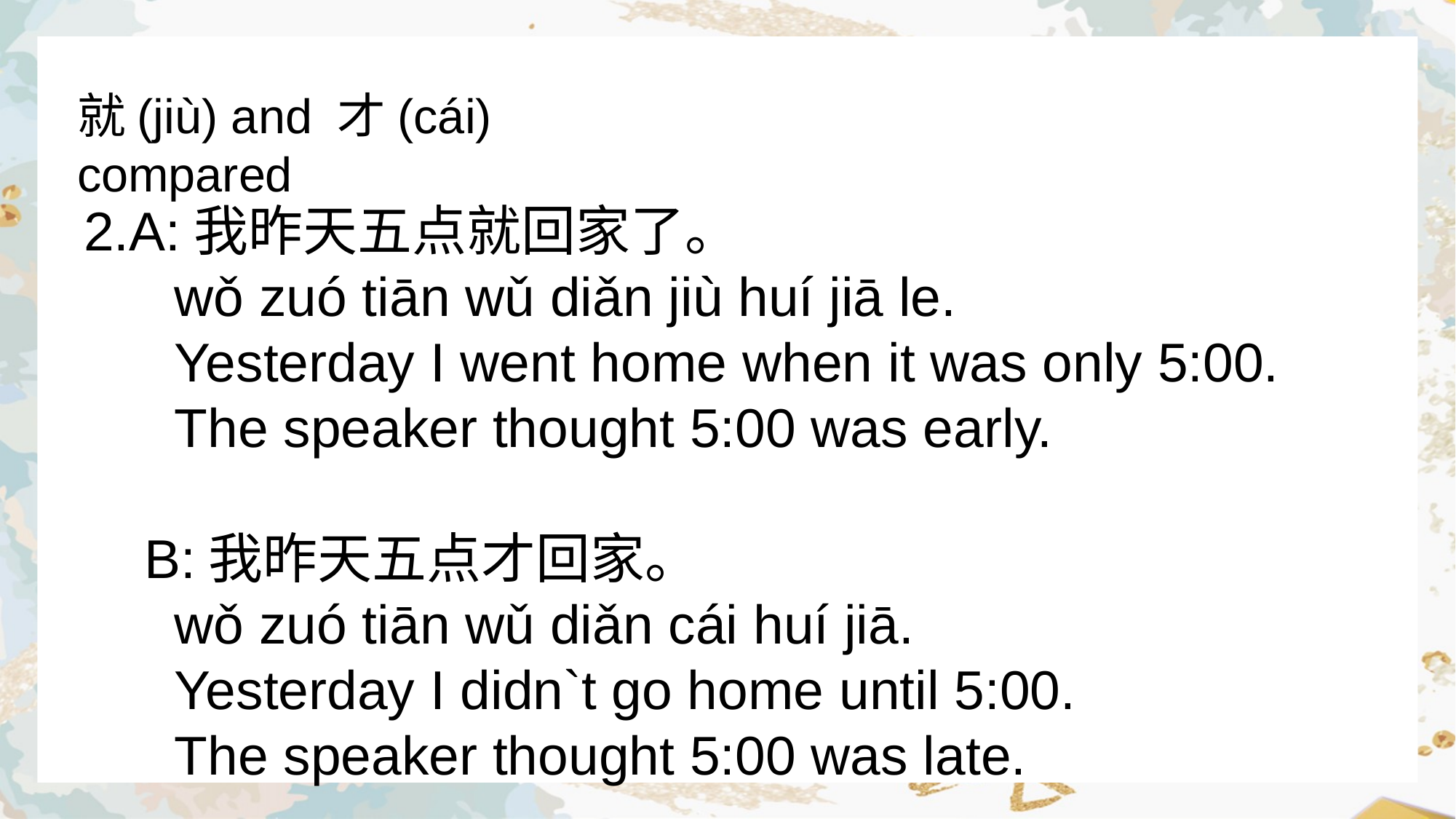

就(jiù) and 才(cái) compared
2.A:我昨天五点就回家了。
      wǒ zuó tiān wǔ diǎn jiù huí jiā le.
      Yesterday I went home when it was only 5:00.
      The speaker thought 5:00 was early.

    B:我昨天五点才回家。
      wǒ zuó tiān wǔ diǎn cái huí jiā.
      Yesterday I didn`t go home until 5:00.
      The speaker thought 5:00 was late.